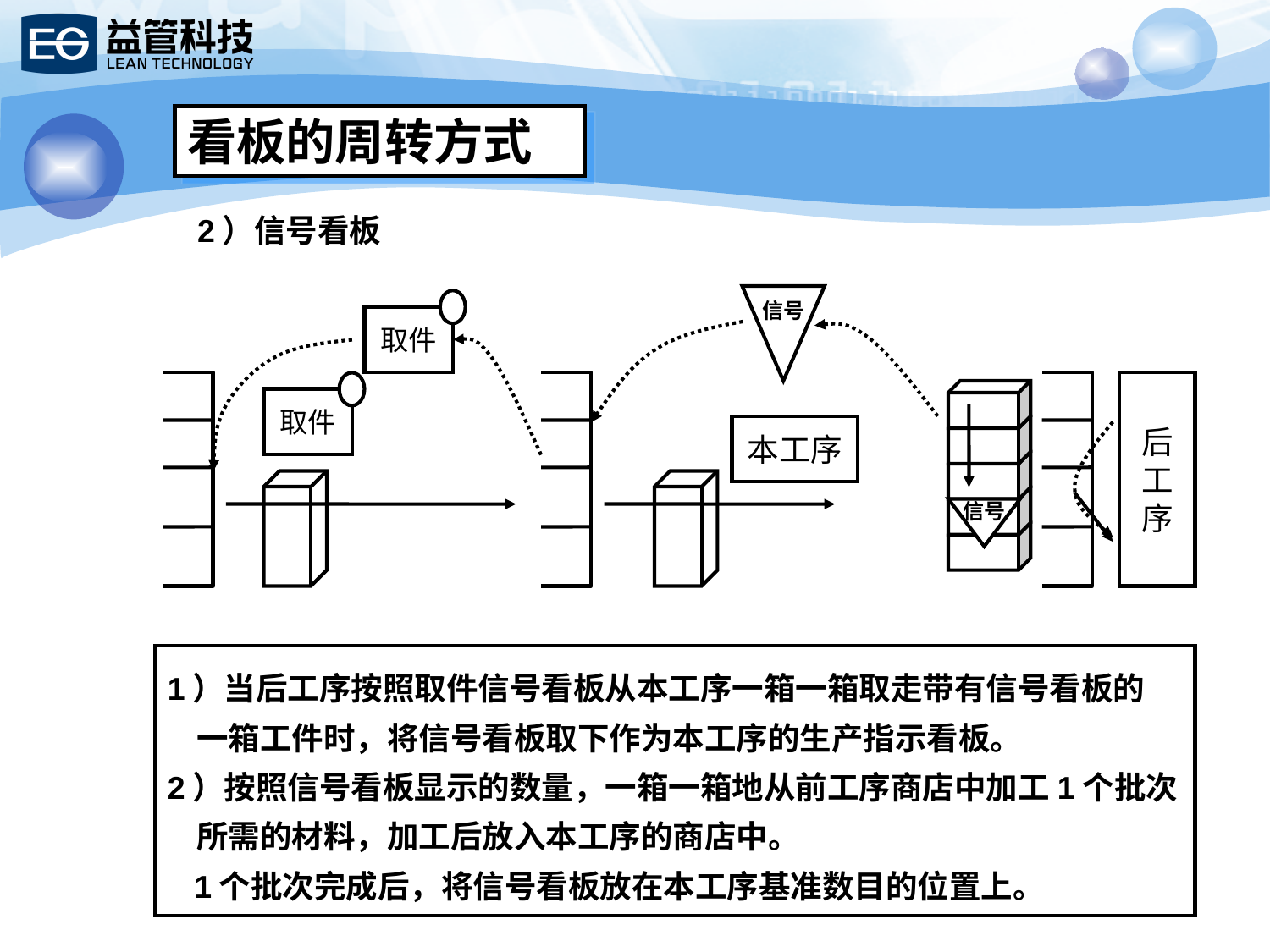

看板的周转方式
2）信号看板
信号

取件
前工序工件
拿取商店

本工序商店
前工序商店

取件

后工序

信号

本工序

1）当后工序按照取件信号看板从本工序一箱一箱取走带有信号看板的
   一箱工件时，将信号看板取下作为本工序的生产指示看板。
2）按照信号看板显示的数量，一箱一箱地从前工序商店中加工1个批次
   所需的材料，加工后放入本工序的商店中。
   1个批次完成后，将信号看板放在本工序基准数目的位置上。